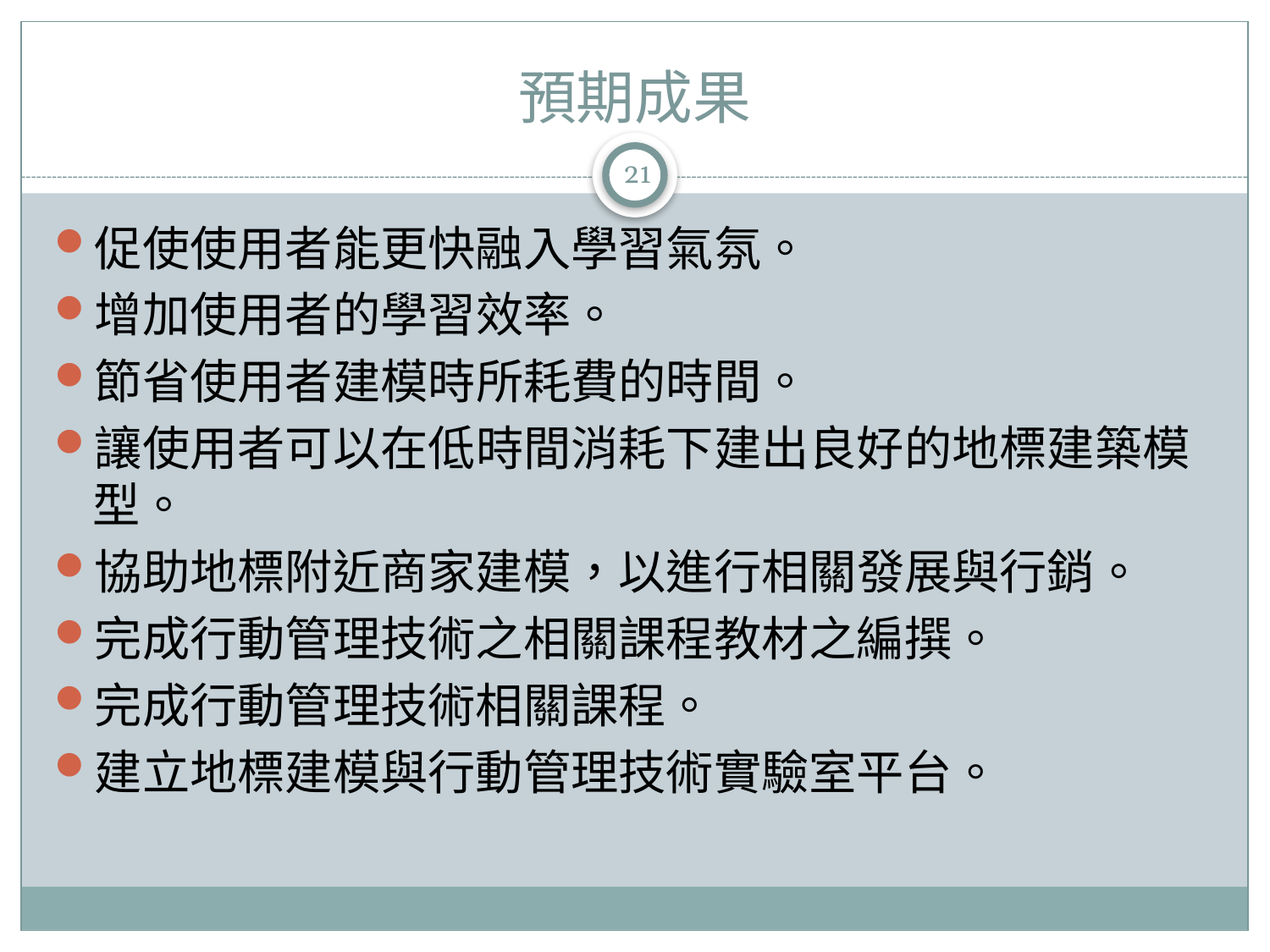

# 預期成果
21
促使使用者能更快融入學習氣氛。
增加使用者的學習效率。
節省使用者建模時所耗費的時間。
讓使用者可以在低時間消耗下建出良好的地標建築模型。
協助地標附近商家建模，以進行相關發展與行銷。
完成行動管理技術之相關課程教材之編撰。
完成行動管理技術相關課程。
建立地標建模與行動管理技術實驗室平台。